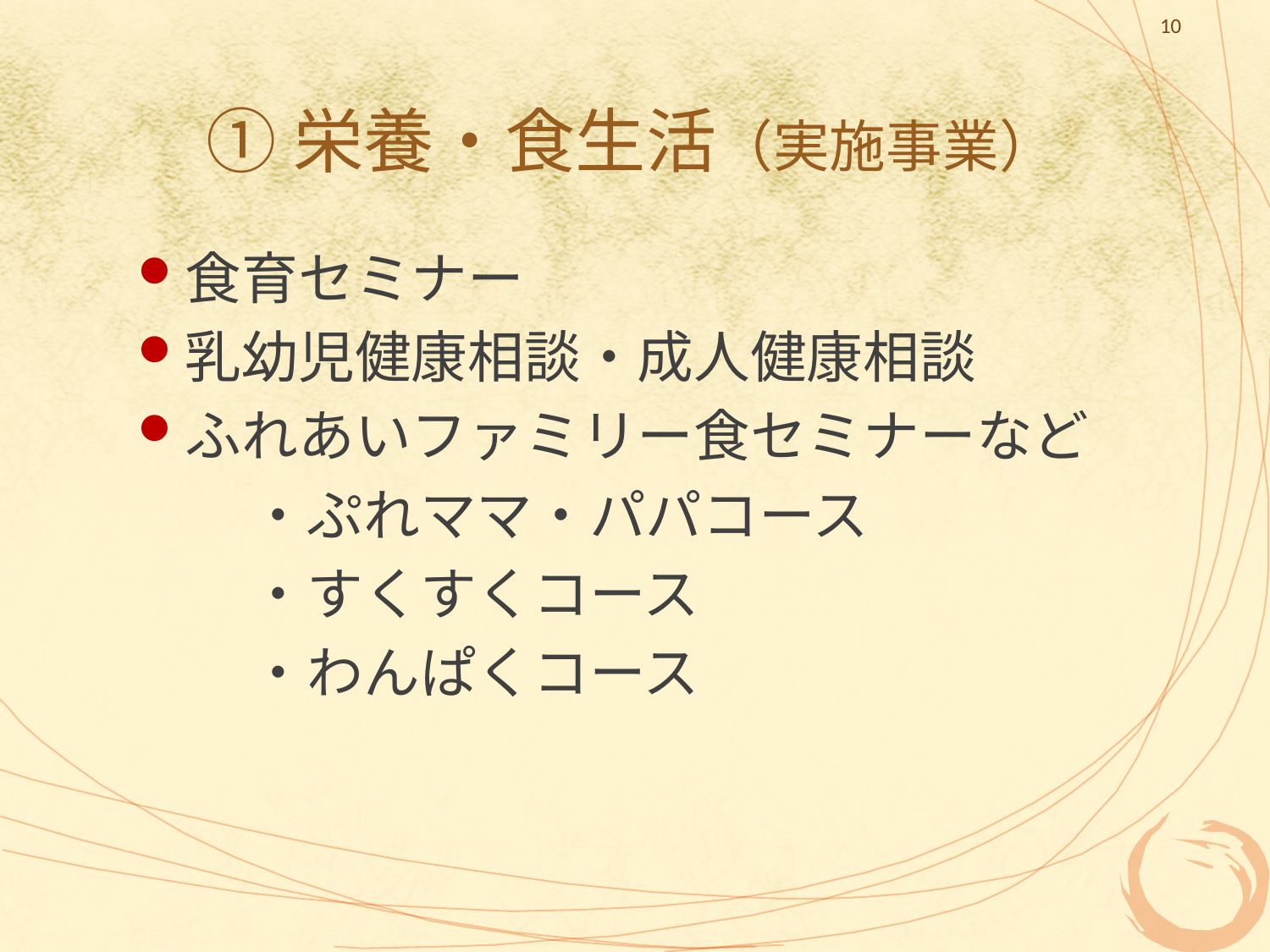

10
# ①栄養・食生活（実施事業）
食育セミナー
乳幼児健康相談・成人健康相談
ふれあいファミリー食セミナーなど
　　・ぷれママ・パパコース
　　・すくすくコース
　　・わんぱくコース